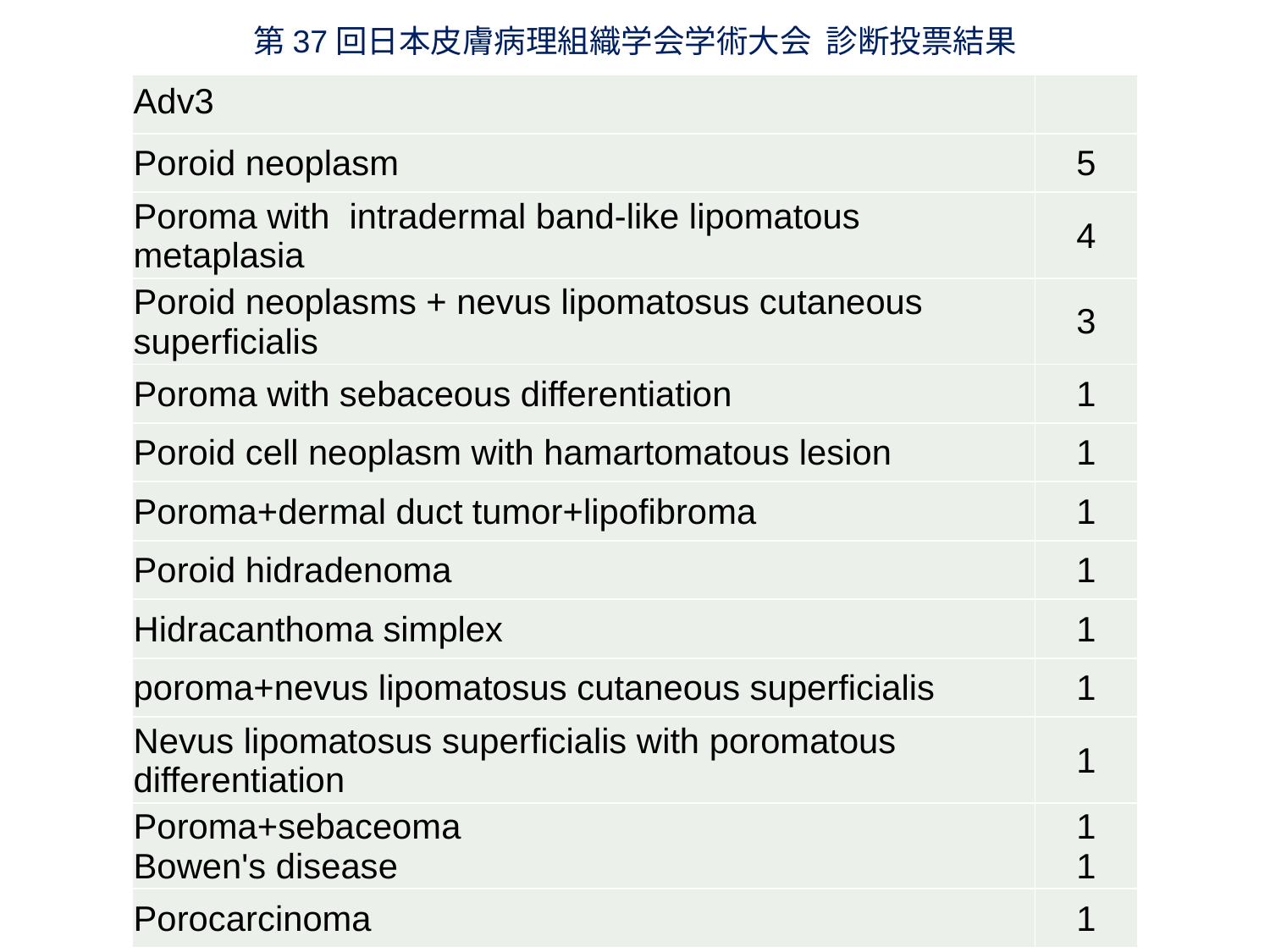

第37回日本皮膚病理組織学会学術大会  診断投票結果
| Adv3 |  |
| --- | --- |
| Poroid neoplasm | 5 |
| Poroma with intradermal band-like lipomatous metaplasia | 4 |
| Poroid neoplasms + nevus lipomatosus cutaneous superficialis | 3 |
| Poroma with sebaceous differentiation | 1 |
| Poroid cell neoplasm with hamartomatous lesion | 1 |
| Poroma+dermal duct tumor+lipofibroma | 1 |
| Poroid hidradenoma | 1 |
| Hidracanthoma simplex | 1 |
| poroma+nevus lipomatosus cutaneous superficialis | 1 |
| Nevus lipomatosus superficialis with poromatous differentiation | 1 |
| Poroma+sebaceoma Bowen's disease | 1 1 |
| Porocarcinoma | 1 |